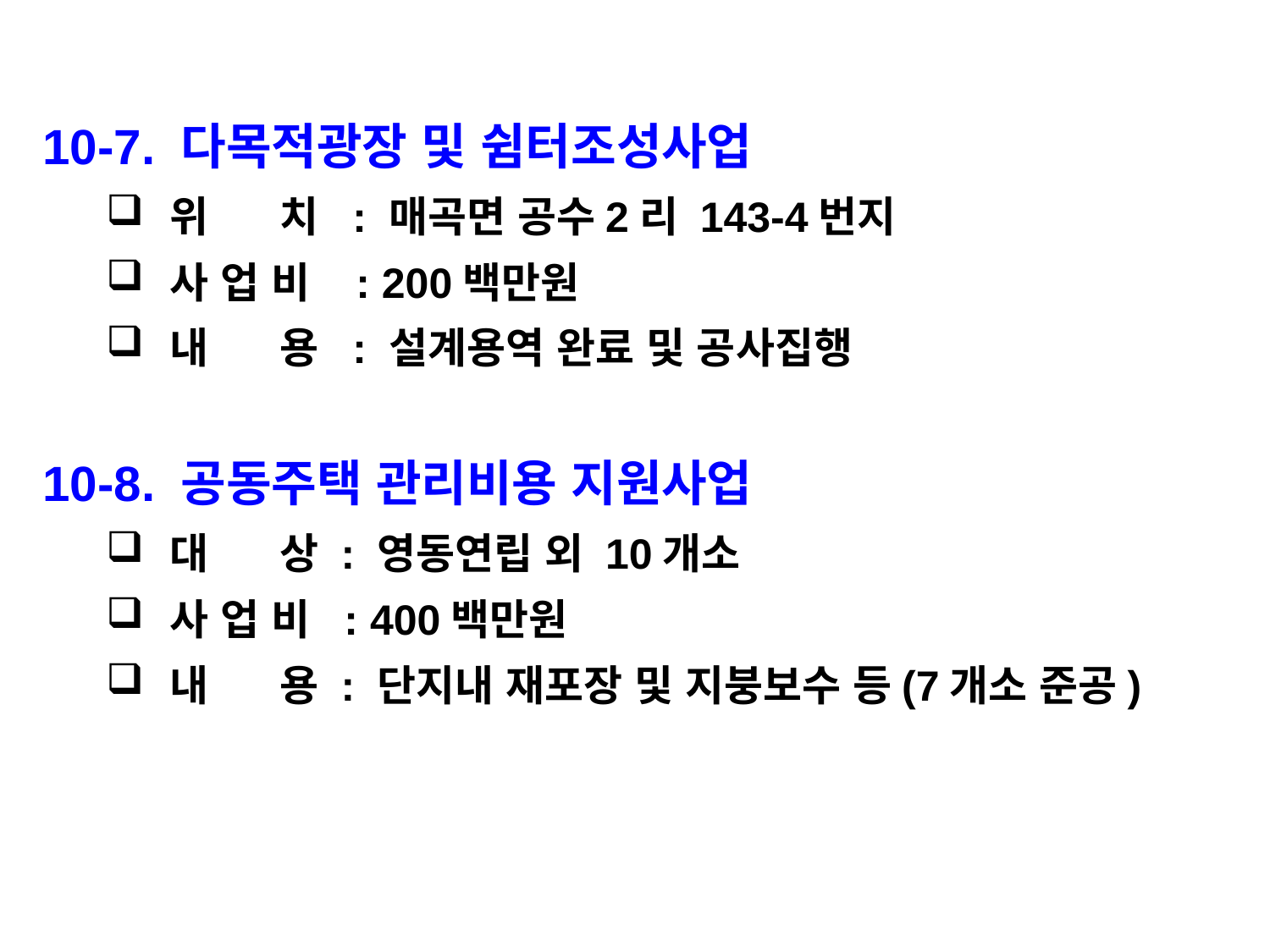

10-7. 다목적광장 및 쉼터조성사업
위      치  : 매곡면 공수2리 143-4번지
사 업 비   : 200백만원
내      용  : 설계용역 완료 및 공사집행

10-8. 공동주택 관리비용 지원사업
대      상 : 영동연립 외 10개소
사 업 비  : 400백만원
내      용 : 단지내 재포장 및 지붕보수 등(7개소 준공)